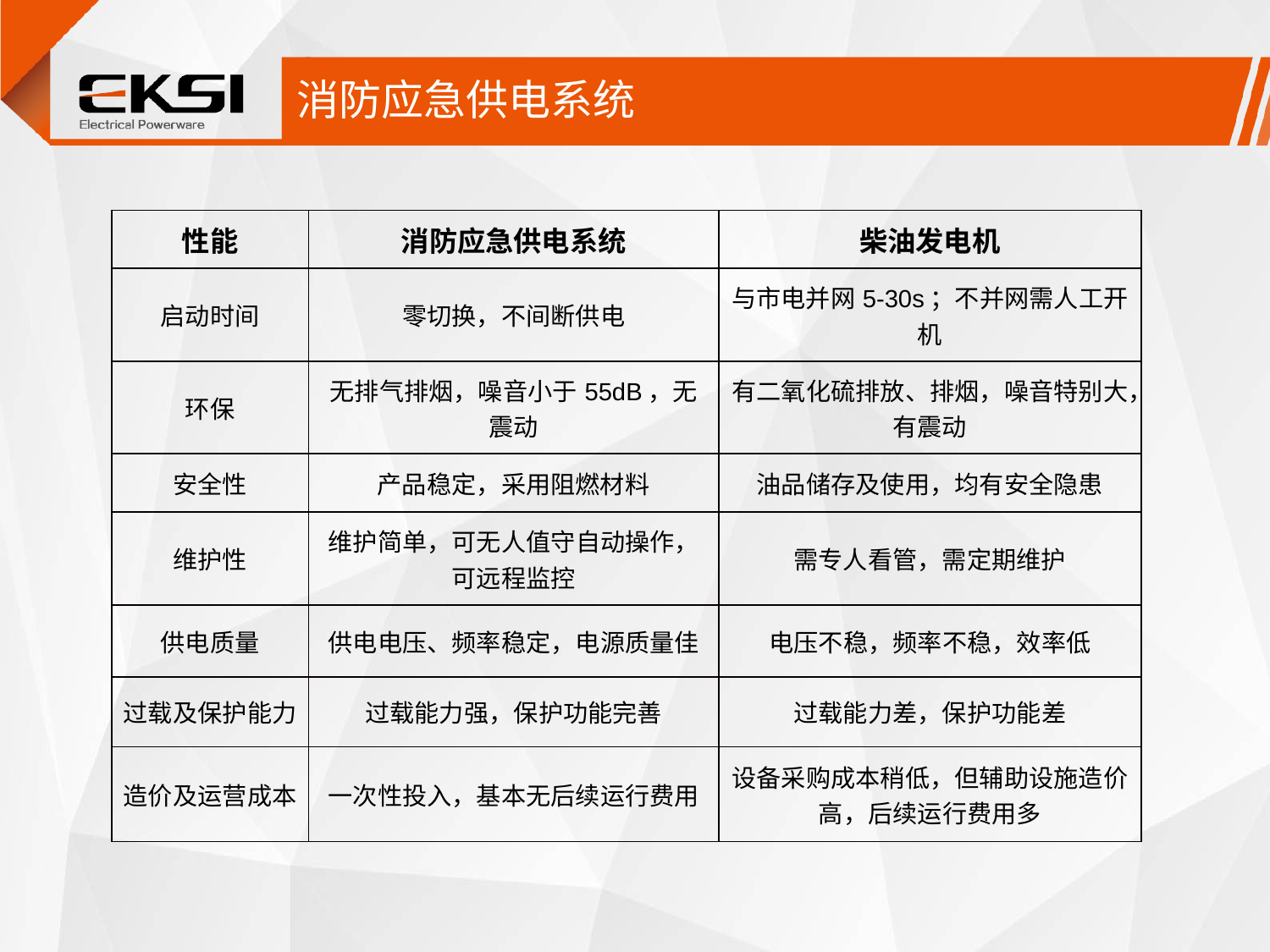

# 消防应急供电系统

| 性能 | 消防应急供电系统 | 柴油发电机 |
| --- | --- | --- |
| 启动时间 | 零切换，不间断供电 | 与市电并网5-30s；不并网需人工开机 |
| 环保 | 无排气排烟，噪音小于55dB，无震动 | 有二氧化硫排放、排烟，噪音特别大，有震动 |
| 安全性 | 产品稳定，采用阻燃材料 | 油品储存及使用，均有安全隐患 |
| 维护性 | 维护简单，可无人值守自动操作，可远程监控 | 需专人看管，需定期维护 |
| 供电质量 | 供电电压、频率稳定，电源质量佳 | 电压不稳，频率不稳，效率低 |
| 过载及保护能力 | 过载能力强，保护功能完善 | 过载能力差，保护功能差 |
| 造价及运营成本 | 一次性投入，基本无后续运行费用 | 设备采购成本稍低，但辅助设施造价高，后续运行费用多 |